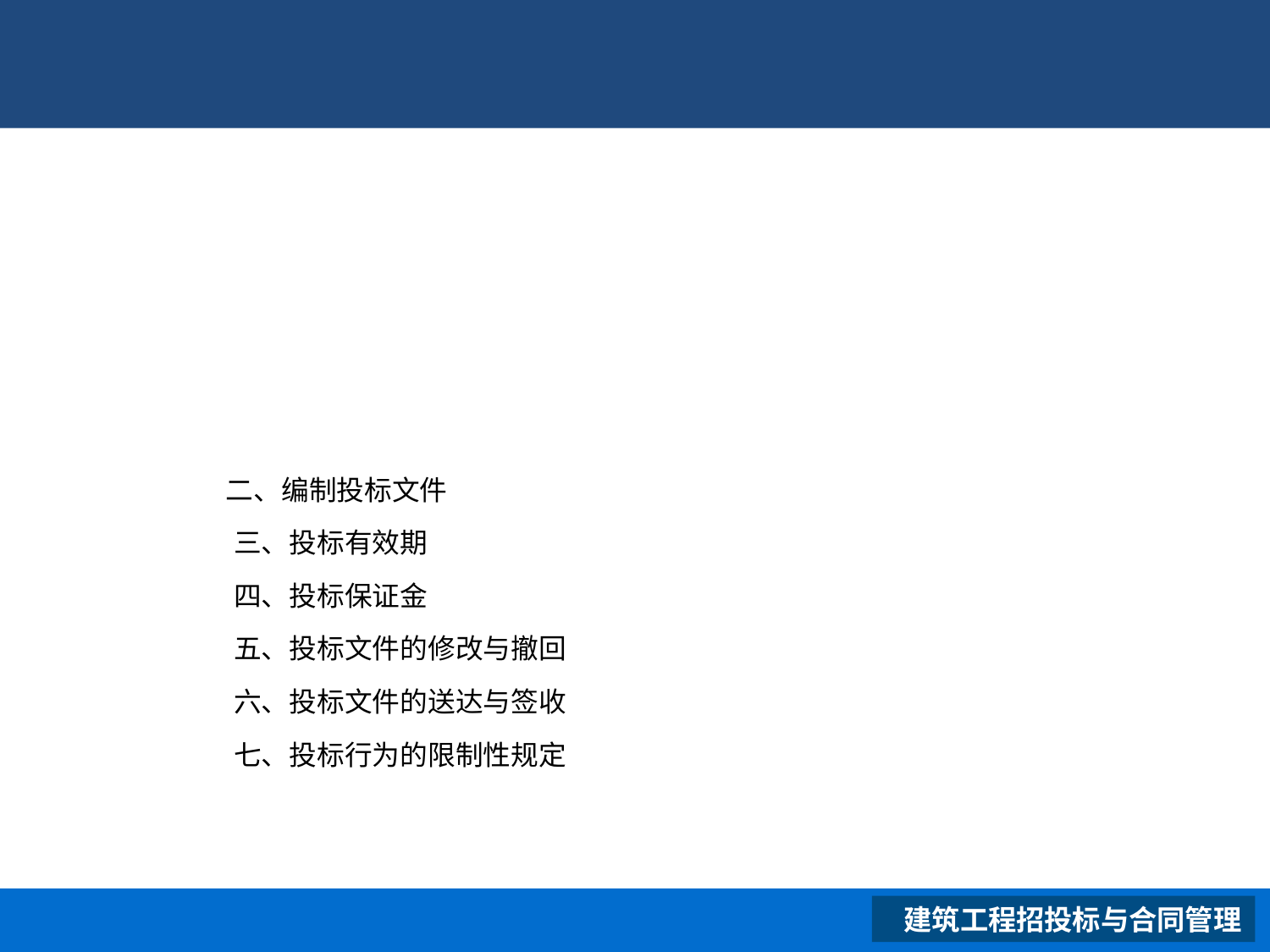

# 二、编制投标文件 三、投标有效期 四、投标保证金 五、投标文件的修改与撤回 六、投标文件的送达与签收 七、投标行为的限制性规定

  建筑工程招投标与合同管理
XXXXXXXXXXXXXXXXXX